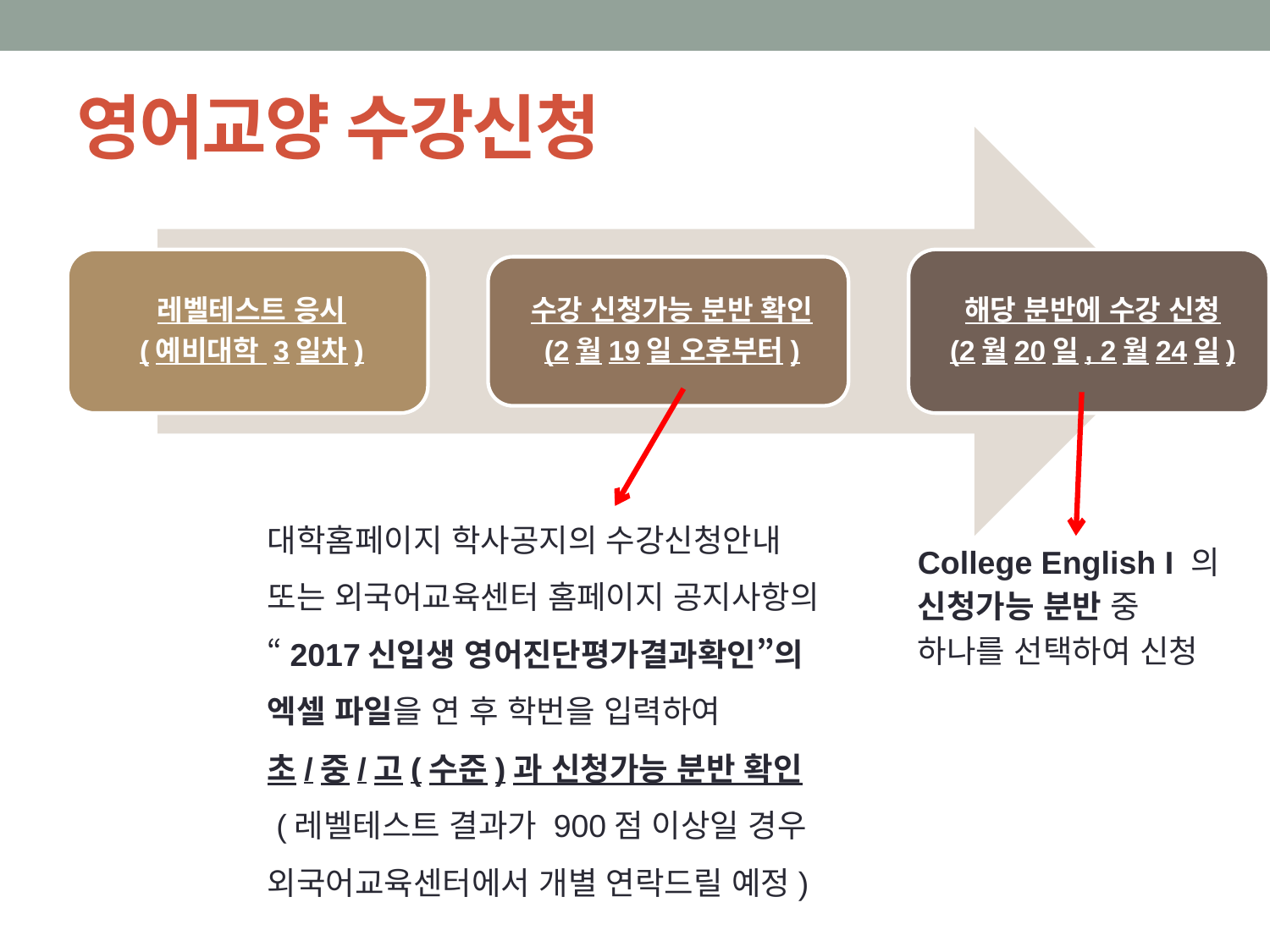

# 영어교양 수강신청
레벨테스트 응시
(예비대학 3일차)
수강 신청가능 분반 확인
(2월19일 오후부터)
해당 분반에 수강 신청
(2월20일, 2월24일)
대학홈페이지 학사공지의 수강신청안내 또는 외국어교육센터 홈페이지 공지사항의 “2017신입생 영어진단평가결과확인”의 엑셀 파일을 연 후 학번을 입력하여
초/중/고(수준)과 신청가능 분반 확인
 (레벨테스트 결과가 900점 이상일 경우
외국어교육센터에서 개별 연락드릴 예정)
College English I 의
신청가능 분반 중
하나를 선택하여 신청